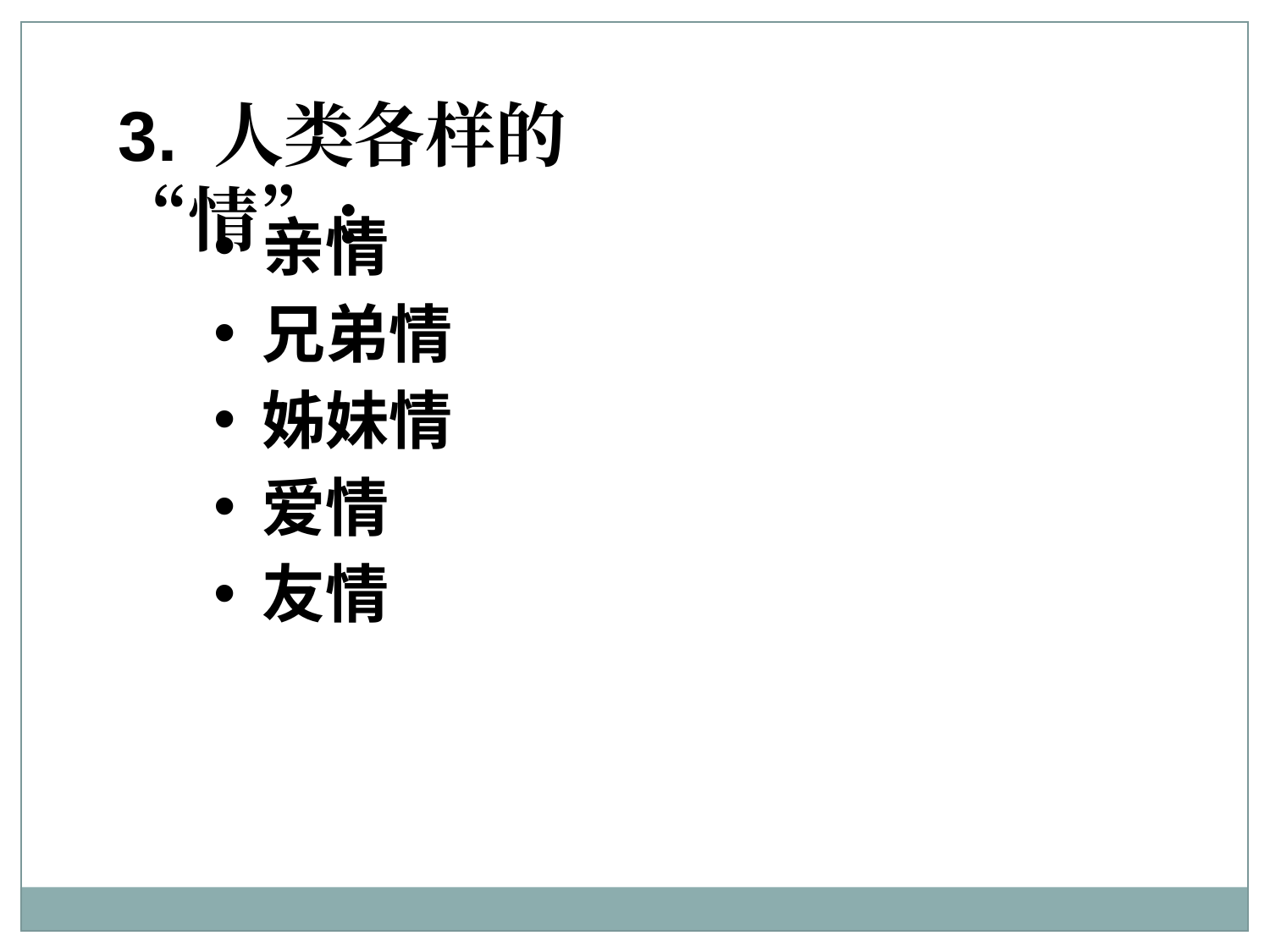

3. 人类各样的“情”：
亲情
兄弟情
姊妹情
爱情
友情